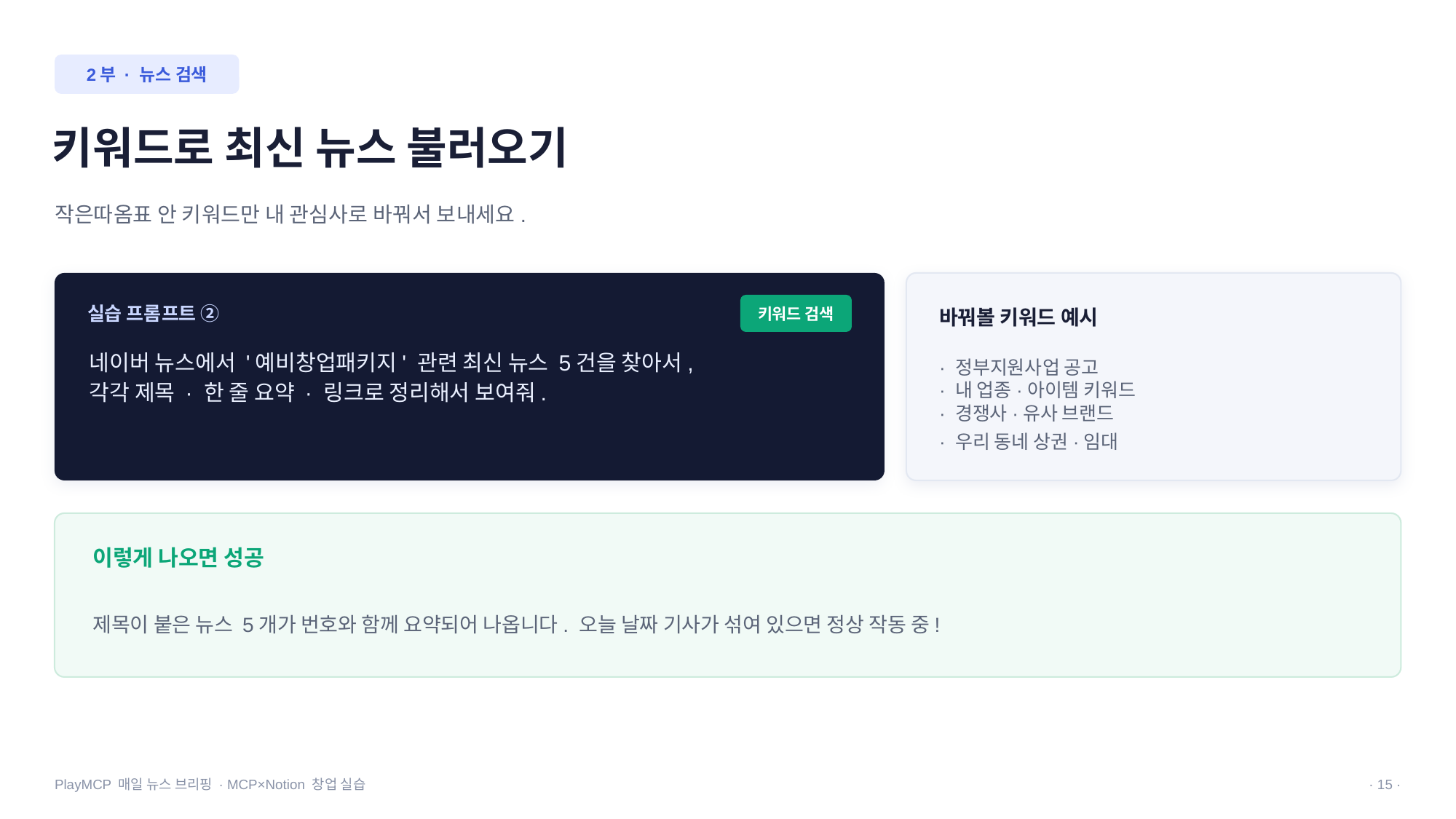

2부 · 뉴스 검색
키워드로 최신 뉴스 불러오기
작은따옴표 안 키워드만 내 관심사로 바꿔서 보내세요.

실습 프롬프트 ②

키워드 검색
바꿔볼 키워드 예시
· 정부지원사업 공고
· 내 업종·아이템 키워드
· 경쟁사·유사 브랜드
· 우리 동네 상권·임대
네이버 뉴스에서 '예비창업패키지' 관련 최신 뉴스 5건을 찾아서,
각각 제목 · 한 줄 요약 · 링크로 정리해서 보여줘.

이렇게 나오면 성공
제목이 붙은 뉴스 5개가 번호와 함께 요약되어 나옵니다. 오늘 날짜 기사가 섞여 있으면 정상 작동 중!
PlayMCP 매일 뉴스 브리핑 · MCP×Notion 창업 실습
· 15 ·